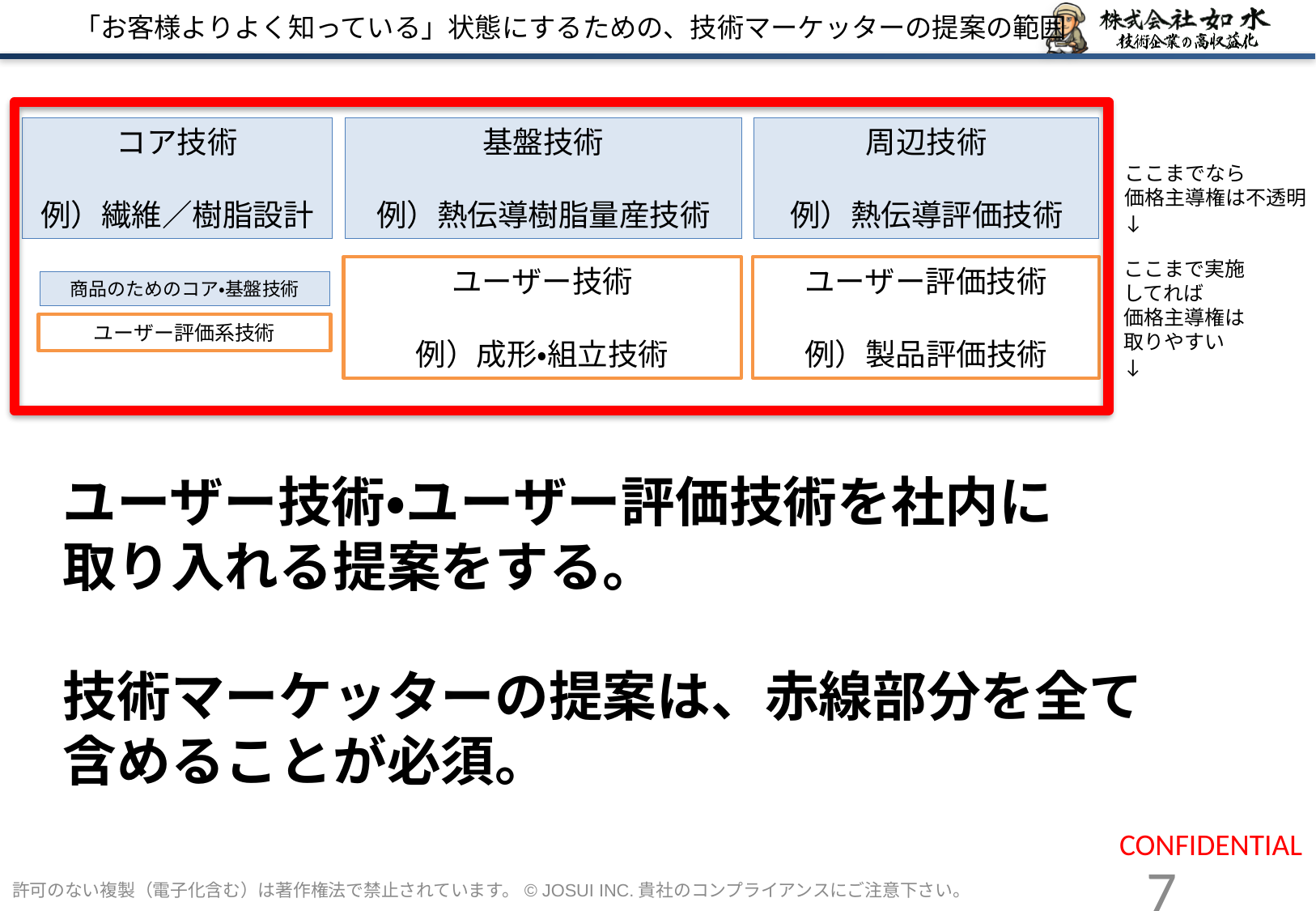

# 「お客様よりよく知っている」状態にするための、技術マーケッターの提案の範囲

コア技術

例）繊維／樹脂設計
基盤技術

例）熱伝導樹脂量産技術
周辺技術

例）熱伝導評価技術
ここまでなら
価格主導権は不透明
↓
ここまで実施
してれば
価格主導権は
取りやすい
↓
ユーザー技術

例）成形・組立技術
ユーザー評価技術

例）製品評価技術
商品のためのコア・基盤技術
ユーザー評価系技術
ユーザー技術・ユーザー評価技術を社内に
取り入れる提案をする。

技術マーケッターの提案は、赤線部分を全て含めることが必須。
許可のない複製（電子化含む）は著作権法で禁止されています。© JOSUI INC.貴社のコンプライアンスにご注意下さい。
7